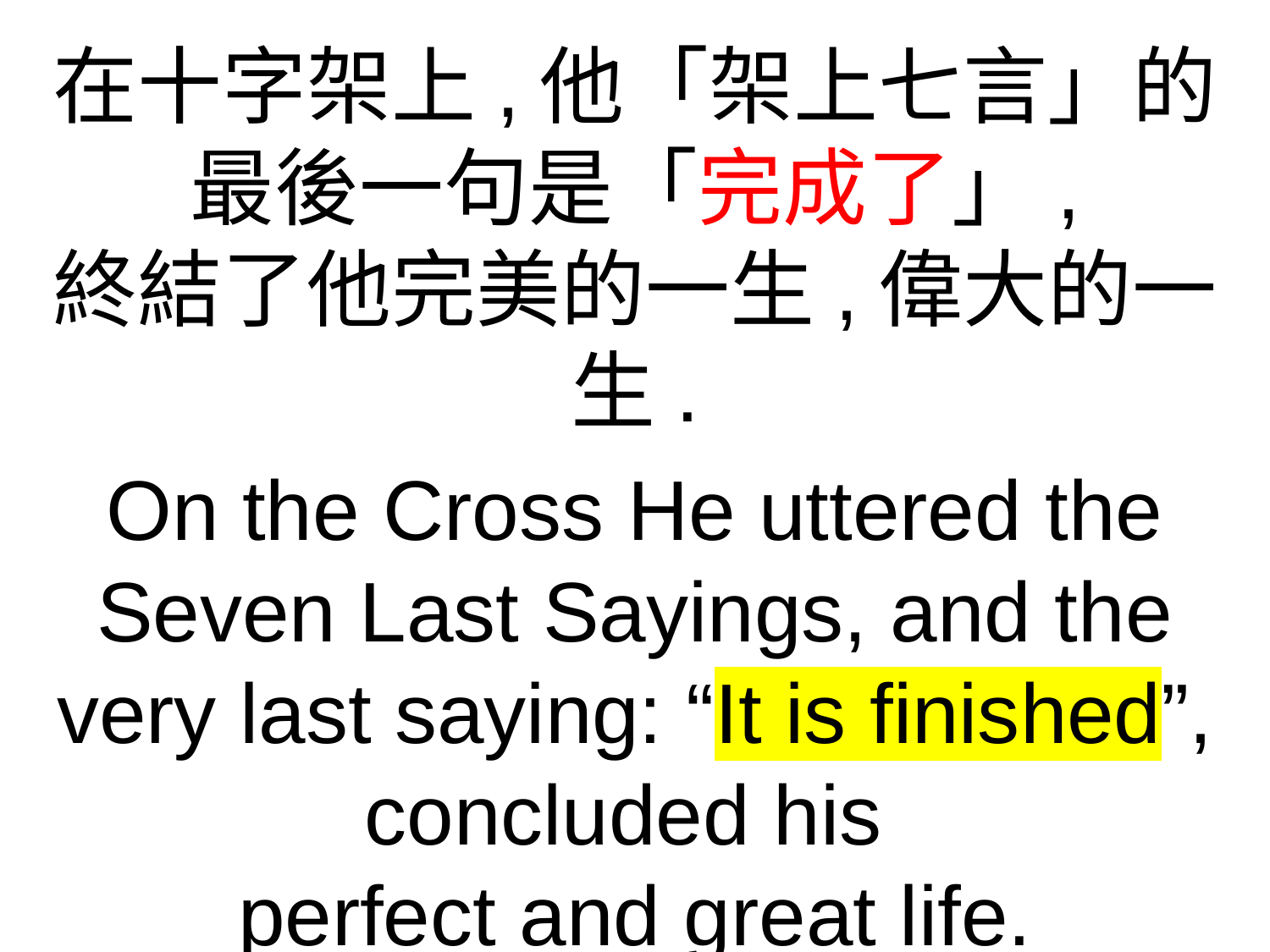

在十字架上,他「架上七言」的最後一句是「完成了」,
終結了他完美的一生,偉大的一生.
On the Cross He uttered the Seven Last Sayings, and the very last saying: “It is finished”, concluded his
perfect and great life.